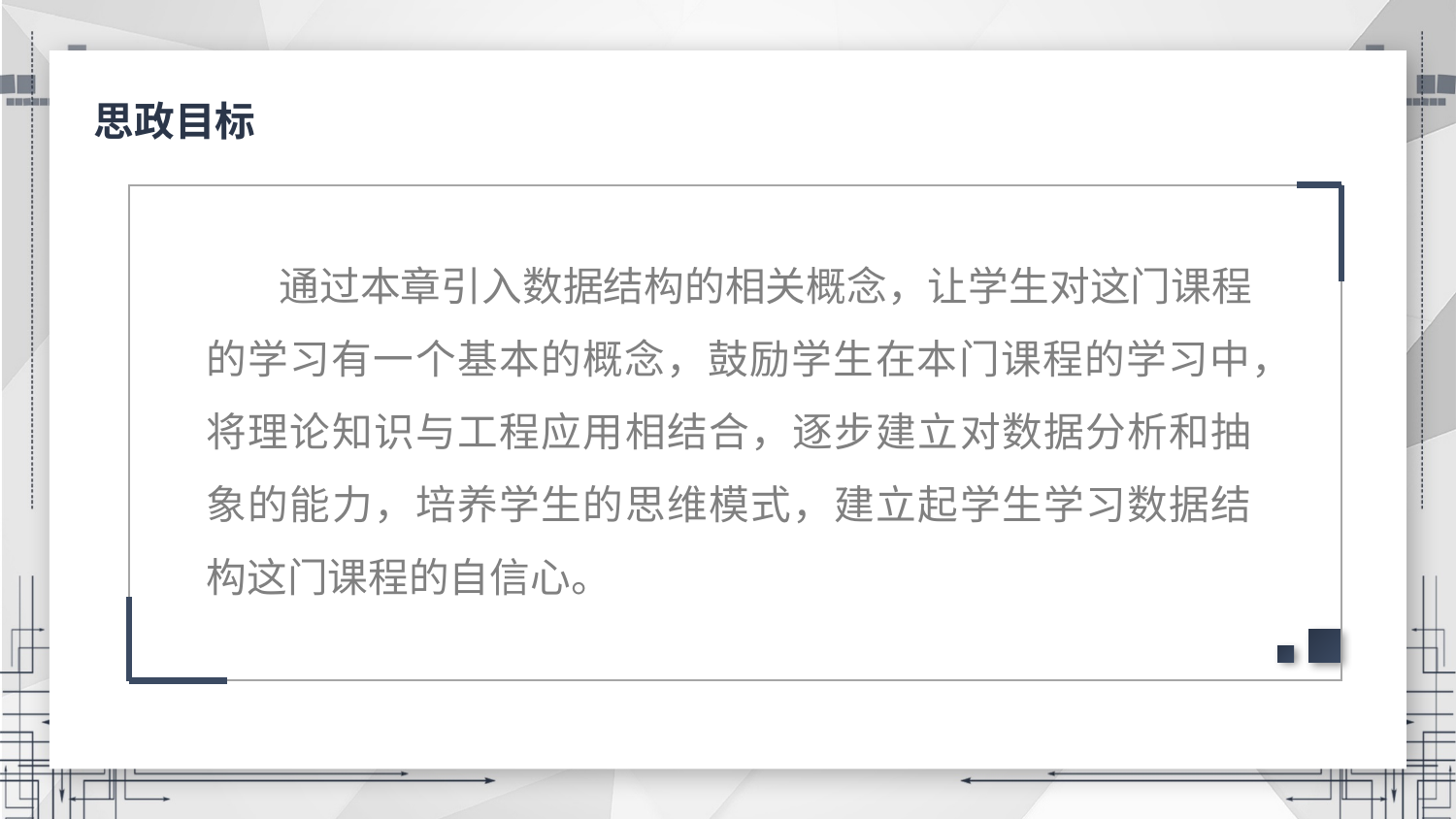

思政目标

通过本章引入数据结构的相关概念，让学生对这门课程的学习有一个基本的概念，鼓励学生在本门课程的学习中，将理论知识与工程应用相结合，逐步建立对数据分析和抽象的能力，培养学生的思维模式，建立起学生学习数据结构这门课程的自信心。